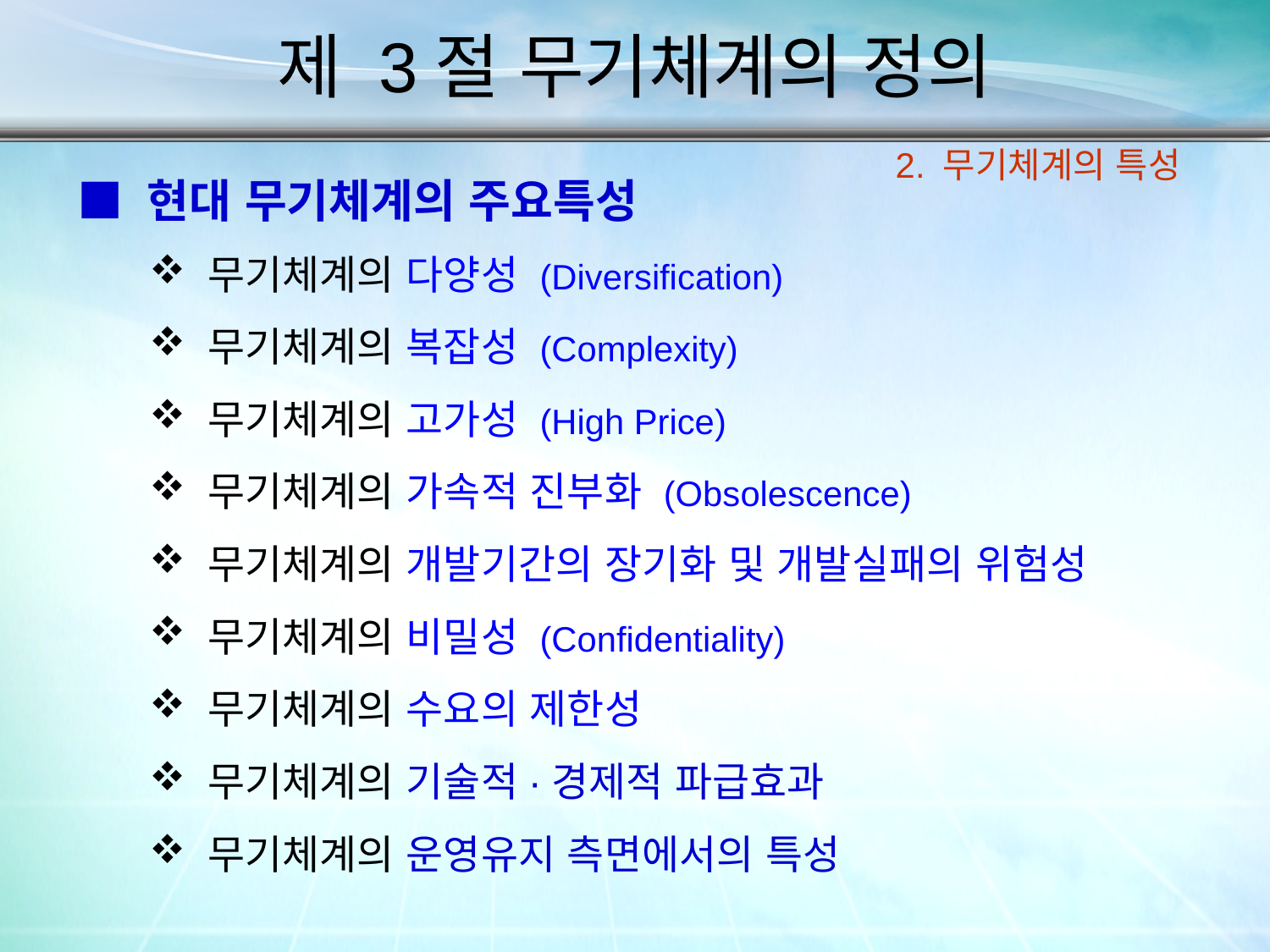

제 3절 무기체계의 정의
2. 무기체계의 특성
■ 현대 무기체계의 주요특성
 무기체계의 다양성 (Diversification)
 무기체계의 복잡성 (Complexity)
 무기체계의 고가성 (High Price)
 무기체계의 가속적 진부화 (Obsolescence)
 무기체계의 개발기간의 장기화 및 개발실패의 위험성
 무기체계의 비밀성 (Confidentiality)
 무기체계의 수요의 제한성
 무기체계의 기술적·경제적 파급효과
 무기체계의 운영유지 측면에서의 특성